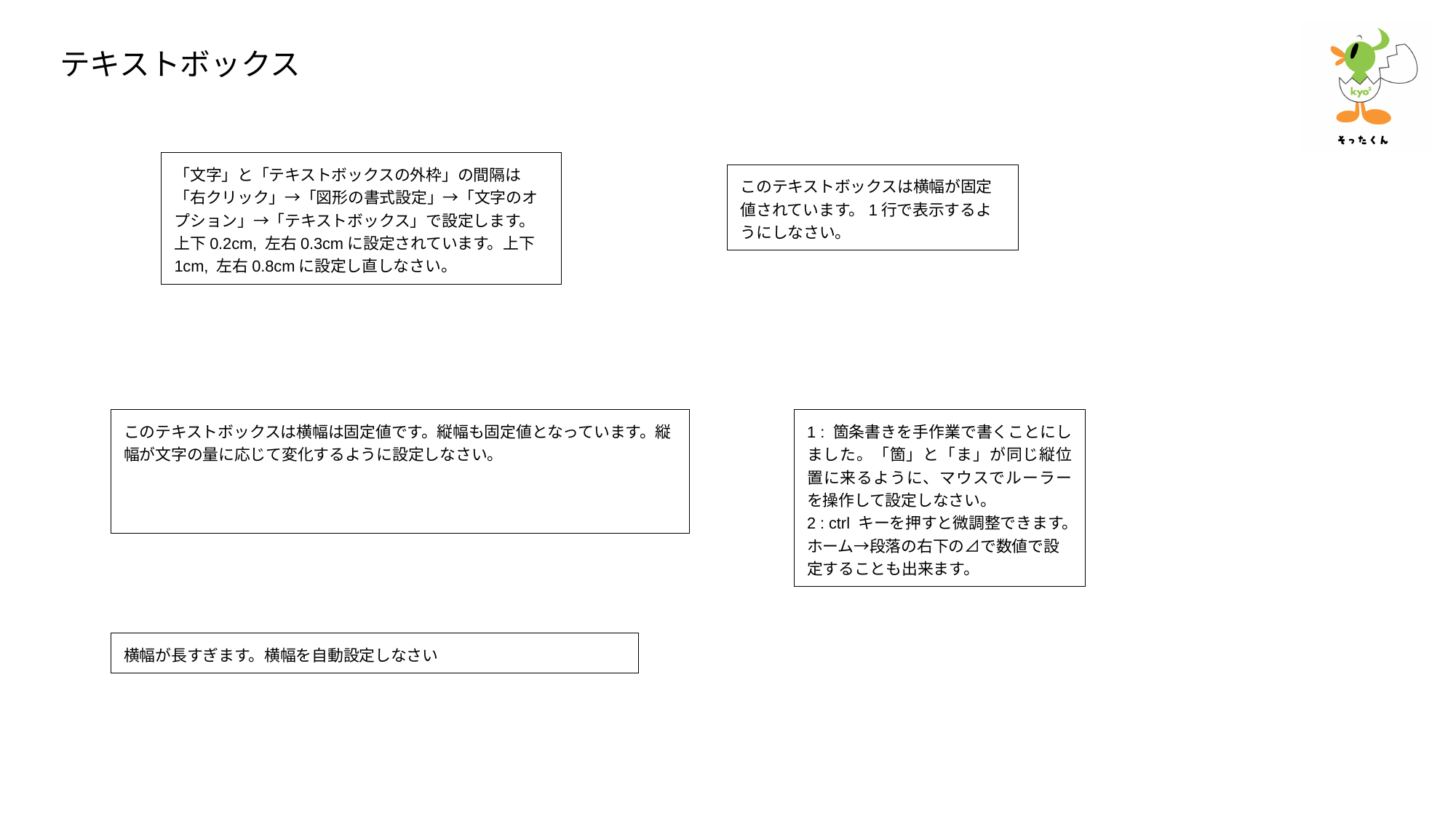

# テキストボックス
「文字」と「テキストボックスの外枠」の間隔は「右クリック」→「図形の書式設定」→「文字のオプション」→「テキストボックス」で設定します。上下0.2cm, 左右0.3cmに設定されています。上下1cm, 左右0.8cmに設定し直しなさい。
このテキストボックスは横幅が固定値されています。1行で表示するようにしなさい。
このテキストボックスは横幅は固定値です。縦幅も固定値となっています。縦幅が文字の量に応じて変化するように設定しなさい。
1 : 箇条書きを手作業で書くことにしました。「箇」と「ま」が同じ縦位置に来るように、マウスでルーラーを操作して設定しなさい。
2 : ctrl キーを押すと微調整できます。ホーム→段落の右下の⊿で数値で設定することも出来ます。
横幅が長すぎます。横幅を自動設定しなさい